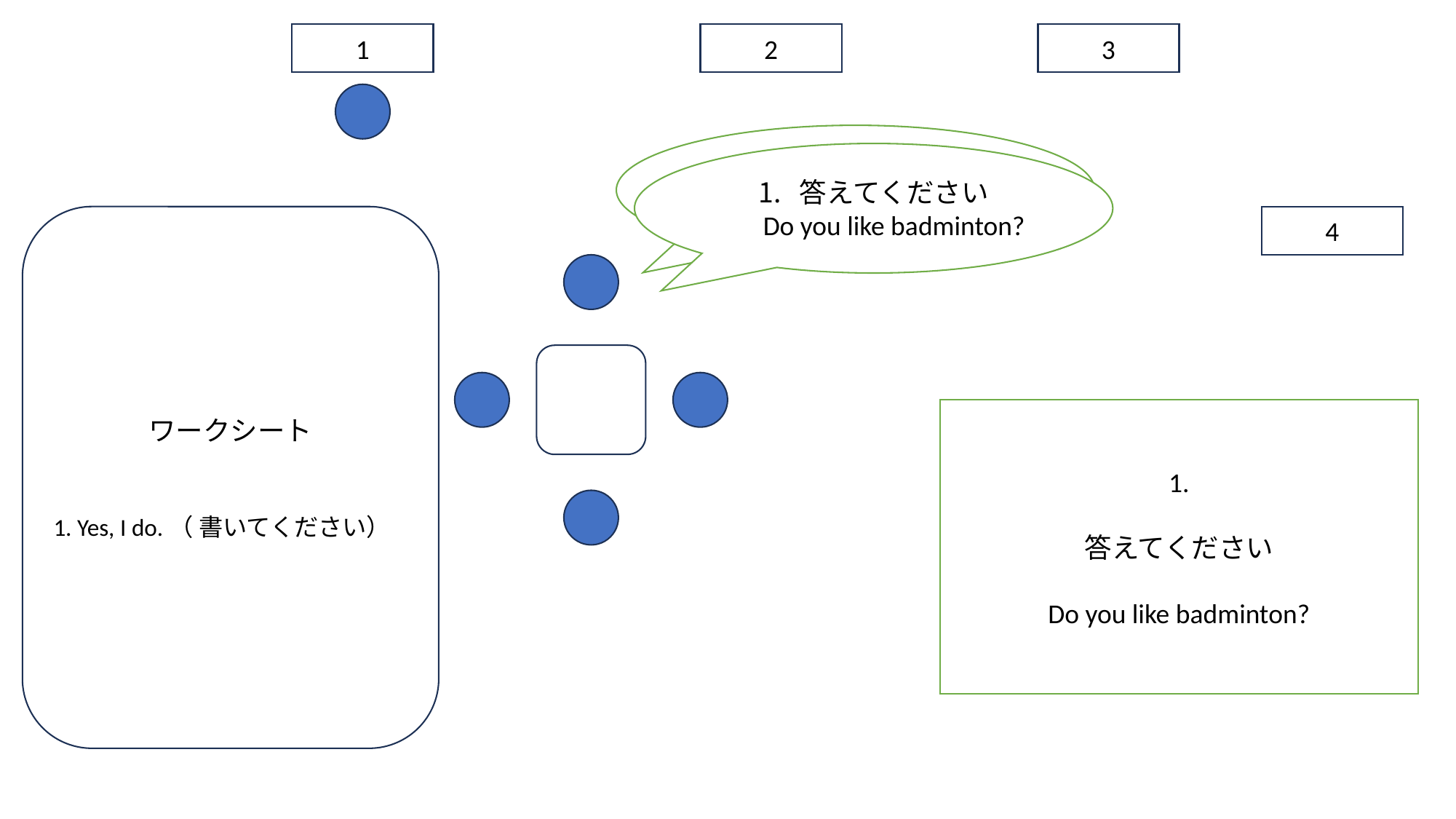

1
2
3

1. Yes, I do.
答えてください
Do you like badminton?
ワークシート

1. Yes, I do.（ 書いてください）
4

1.

答えてください

Do you like badminton?